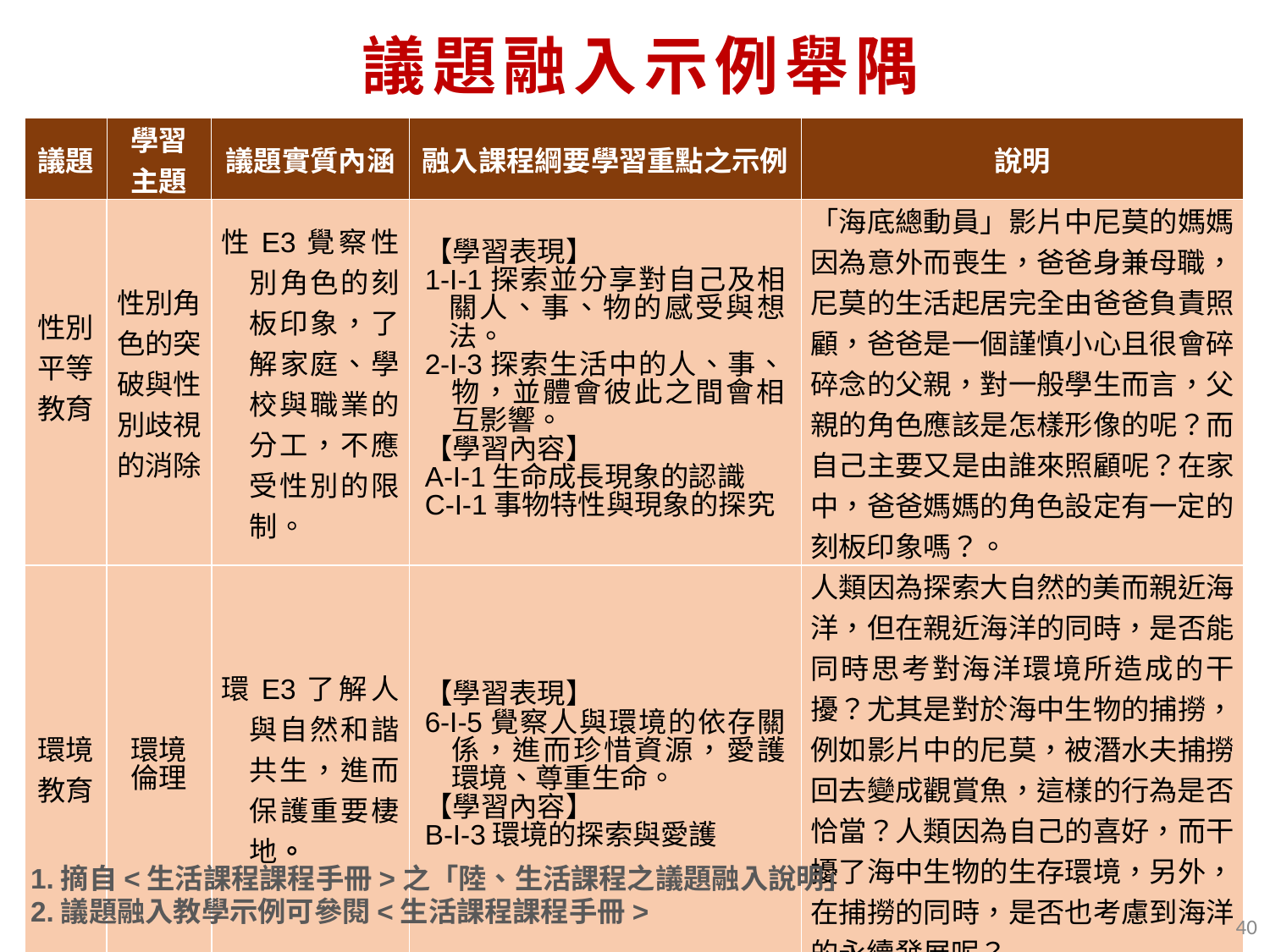

# 議題融入示例舉隅
| 議題 | 學習 主題 | 議題實質內涵 | 融入課程綱要學習重點之示例 | 說明 |
| --- | --- | --- | --- | --- |
| 性別平等教育 | 性別角色的突破與性別歧視的消除 | 性E3覺察性別角色的刻板印象，了解家庭、學校與職業的分工，不應受性別的限制。 | 【學習表現】 1-I-1探索並分享對自己及相關人、事、物的感受與想法。 2-I-3探索生活中的人、事、物，並體會彼此之間會相互影響。 【學習內容】 A-I-1生命成長現象的認識 C-I-1事物特性與現象的探究 | 「海底總動員」影片中尼莫的媽媽因為意外而喪生，爸爸身兼母職，尼莫的生活起居完全由爸爸負責照顧，爸爸是一個謹慎小心且很會碎碎念的父親，對一般學生而言，父親的角色應該是怎樣形像的呢？而自己主要又是由誰來照顧呢？在家中，爸爸媽媽的角色設定有一定的刻板印象嗎？。 |
| 環境教育 | 環境 倫理 | 環E3了解人與自然和諧共生，進而保護重要棲地。 | 【學習表現】 6-I-5覺察人與環境的依存關係，進而珍惜資源，愛護環境、尊重生命。 【學習內容】 B-I-3環境的探索與愛護 | 人類因為探索大自然的美而親近海洋，但在親近海洋的同時，是否能同時思考對海洋環境所造成的干擾？尤其是對於海中生物的捕撈，例如影片中的尼莫，被潛水夫捕撈回去變成觀賞魚，這樣的行為是否恰當？人類因為自己的喜好，而干擾了海中生物的生存環境，另外，在捕撈的同時，是否也考慮到海洋的永續發展呢？ |
1.摘自<生活課程課程手冊>之「陸、生活課程之議題融入說明」
2.議題融入教學示例可參閱<生活課程課程手冊>
40